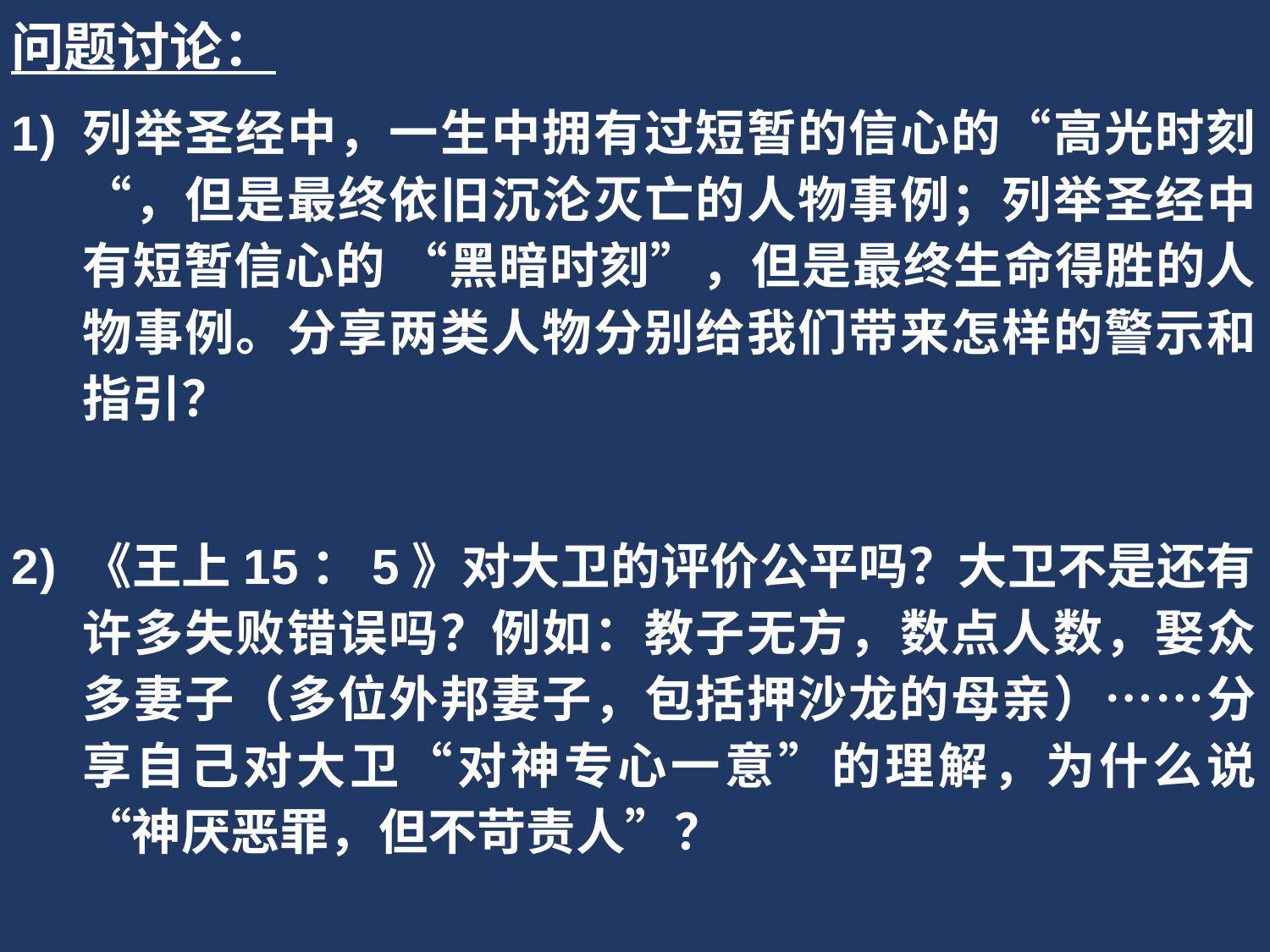

问题讨论：
列举圣经中，一生中拥有过短暂的信心的“高光时刻“，但是最终依旧沉沦灭亡的人物事例；列举圣经中有短暂信心的 “黑暗时刻”，但是最终生命得胜的人物事例。分享两类人物分别给我们带来怎样的警示和指引？

《王上15：5》对大卫的评价公平吗？大卫不是还有许多失败错误吗？例如：教子无方，数点人数，娶众多妻子（多位外邦妻子，包括押沙龙的母亲）……分享自己对大卫“对神专心一意”的理解，为什么说 “神厌恶罪，但不苛责人”？